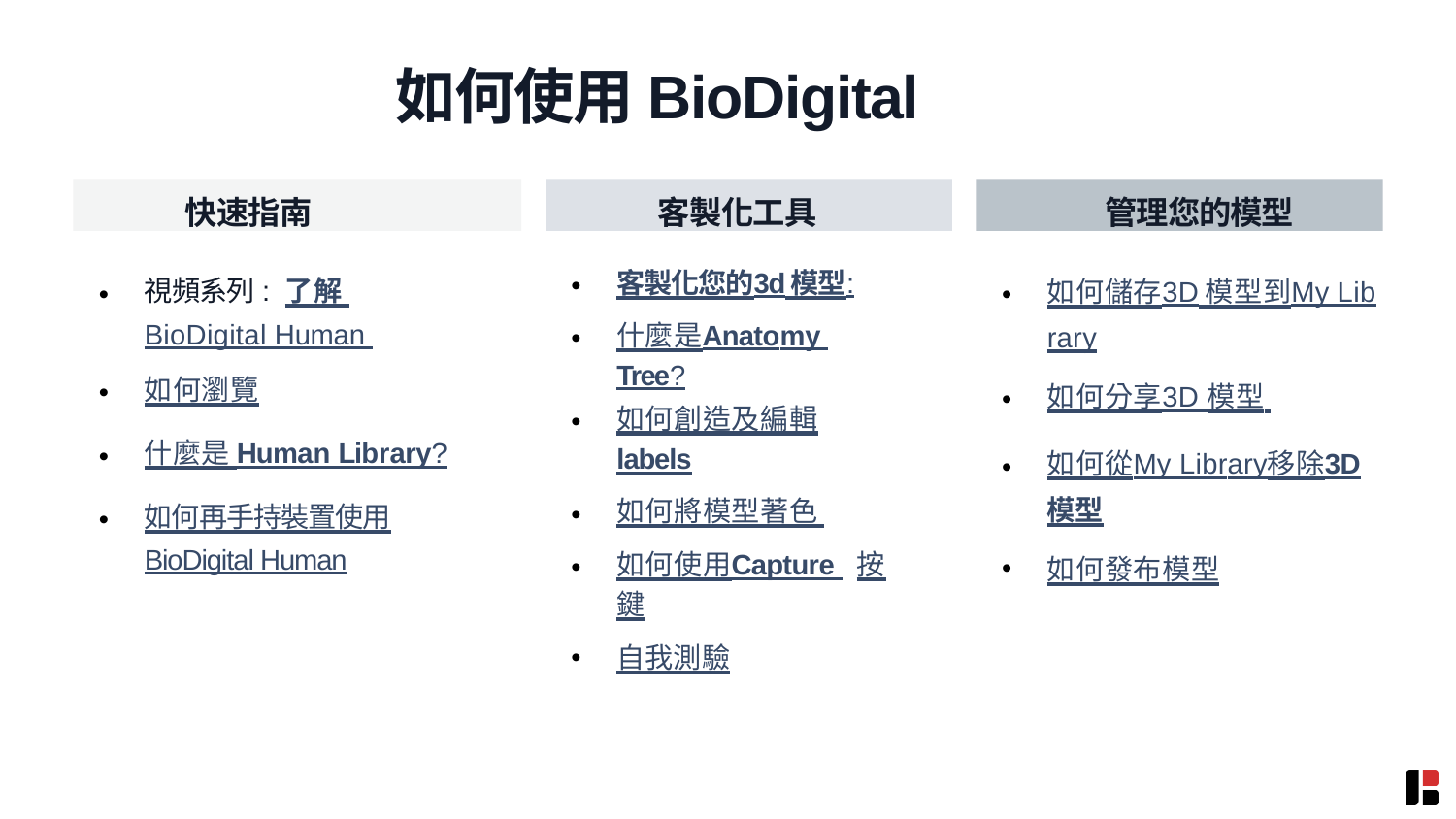

# 如何使用BioDigital
客製化工具
管理您的模型
快速指南
如何儲存3D 模型到My Library
如何分享3D 模型
如何從My Library移除3D模型
如何發布模型
客製化您的3d 模型:
什麼是Anatomy  Tree?
如何創造及編輯labels
如何將模型著色
如何使用Capture  按鍵
自我測驗
視頻系列: 了解 BioDigital Human
如何瀏覽
什麼是 Human Library?
如何再手持裝置使用BioDigital Human